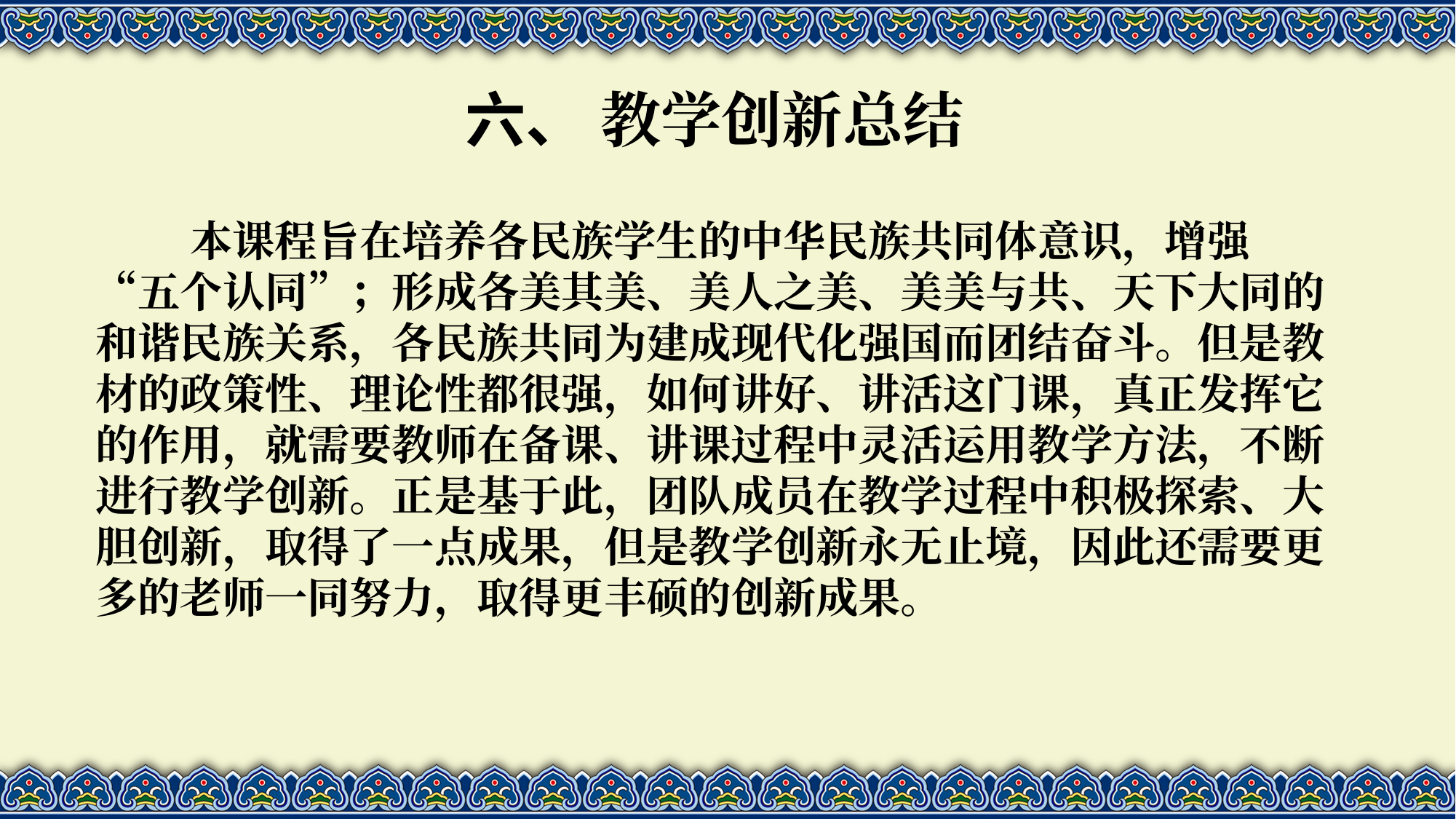

六、 教学创新总结
        本课程旨在培养各民族学生的中华民族共同体意识，增强“五个认同”；形成各美其美、美人之美、美美与共、天下大同的和谐民族关系，各民族共同为建成现代化强国而团结奋斗。但是教材的政策性、理论性都很强，如何讲好、讲活这门课，真正发挥它的作用，就需要教师在备课、讲课过程中灵活运用教学方法，不断进行教学创新。正是基于此，团队成员在教学过程中积极探索、大胆创新，取得了一点成果，但是教学创新永无止境，因此还需要更多的老师一同努力，取得更丰硕的创新成果。